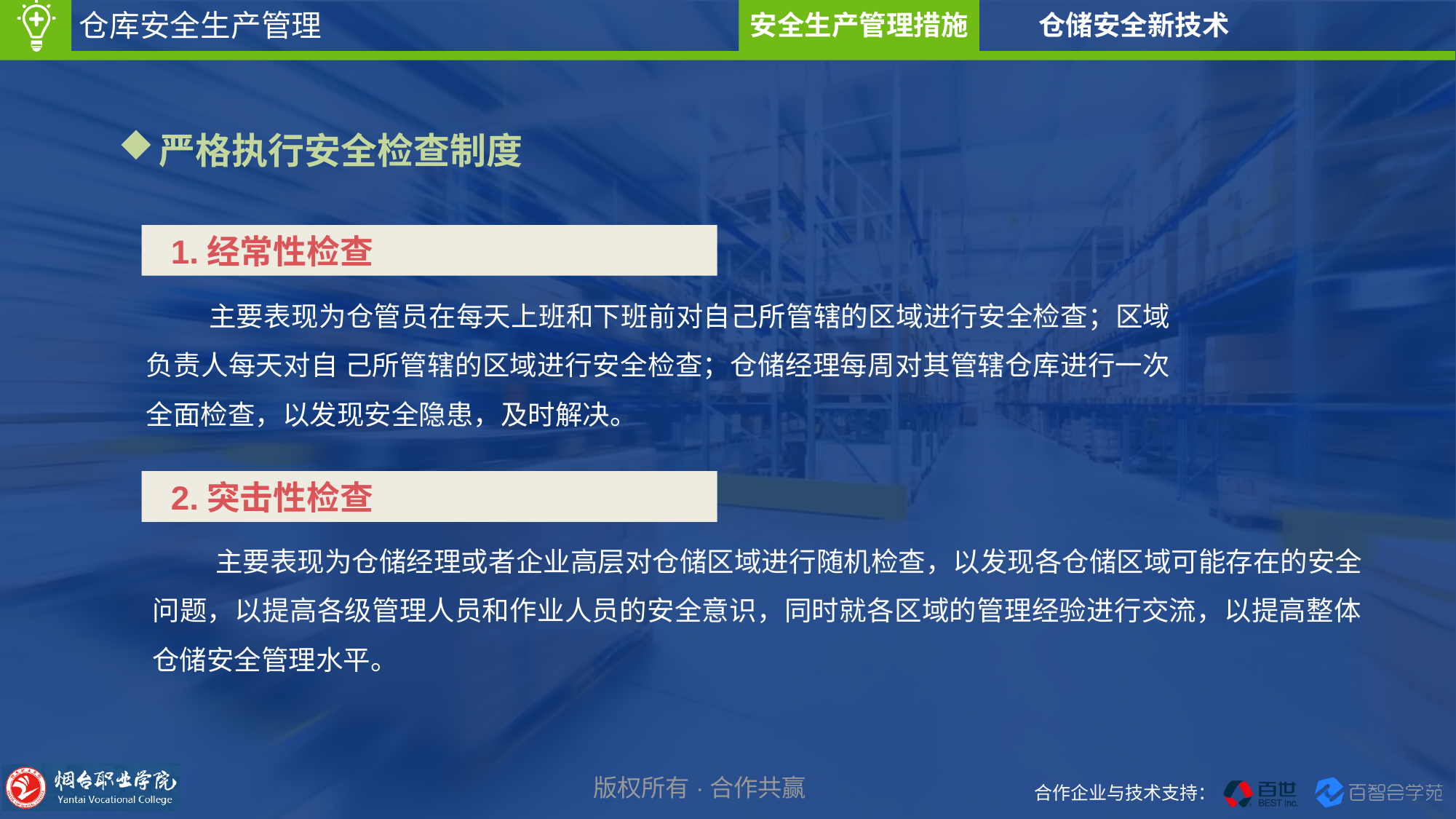

仓储安全新技术
安全生产管理措施

仓库安全生产管理
严格执行安全检查制度
  1.经常性检查
主要表现为仓管员在每天上班和下班前对自己所管辖的区域进行安全检查；区域负责人每天对自 己所管辖的区域进行安全检查；仓储经理每周对其管辖仓库进行一次全面检查，以发现安全隐患，及时解决。
  2.突击性检查
主要表现为仓储经理或者企业高层对仓储区域进行随机检查，以发现各仓储区域可能存在的安全 问题，以提高各级管理人员和作业人员的安全意识，同时就各区域的管理经验进行交流，以提高整体 仓储安全管理水平。